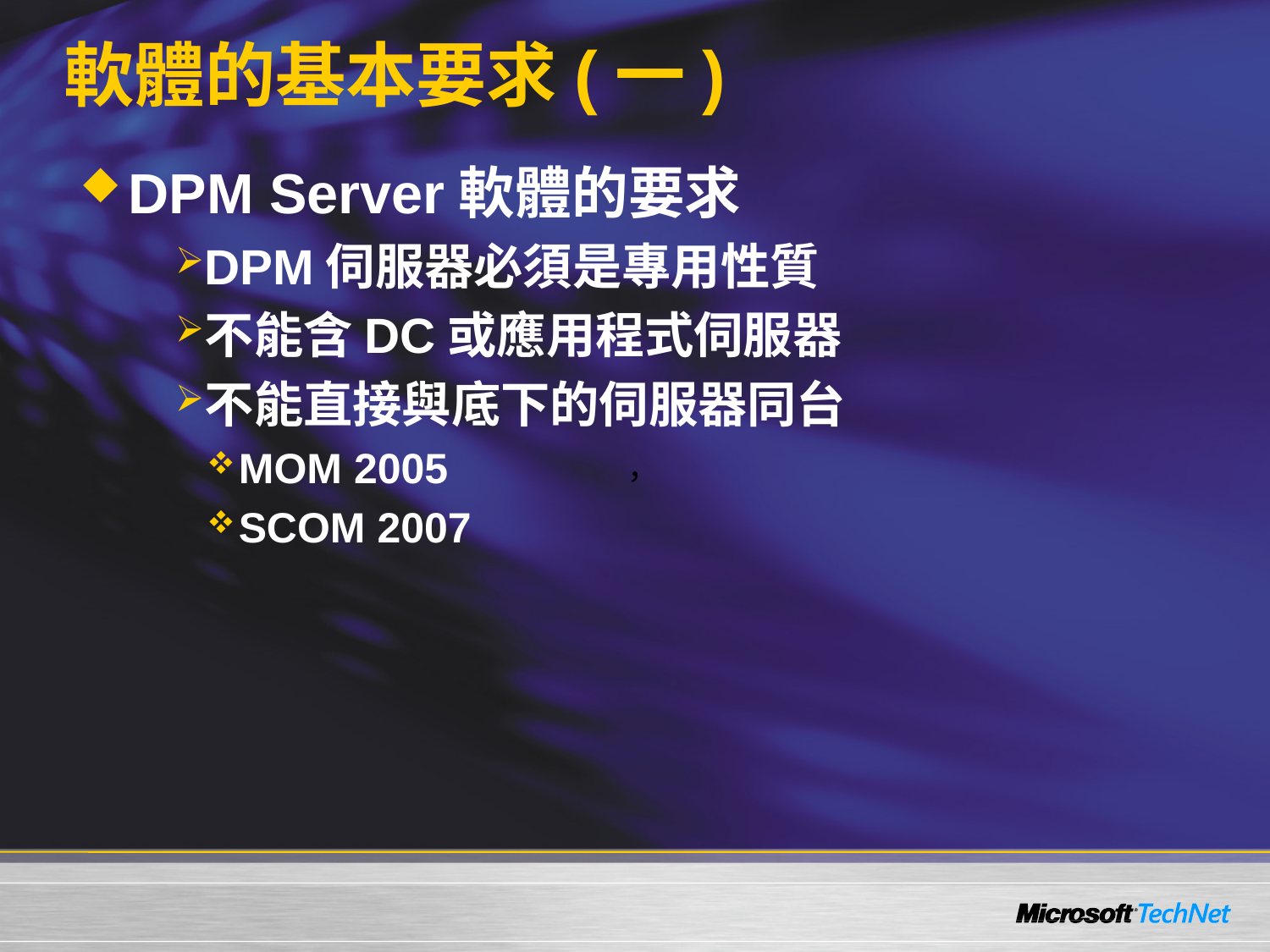

# 軟體的基本要求(一)
DPM Server軟體的要求
DPM伺服器必須是專用性質
不能含DC或應用程式伺服器
不能直接與底下的伺服器同台
MOM 2005
SCOM 2007